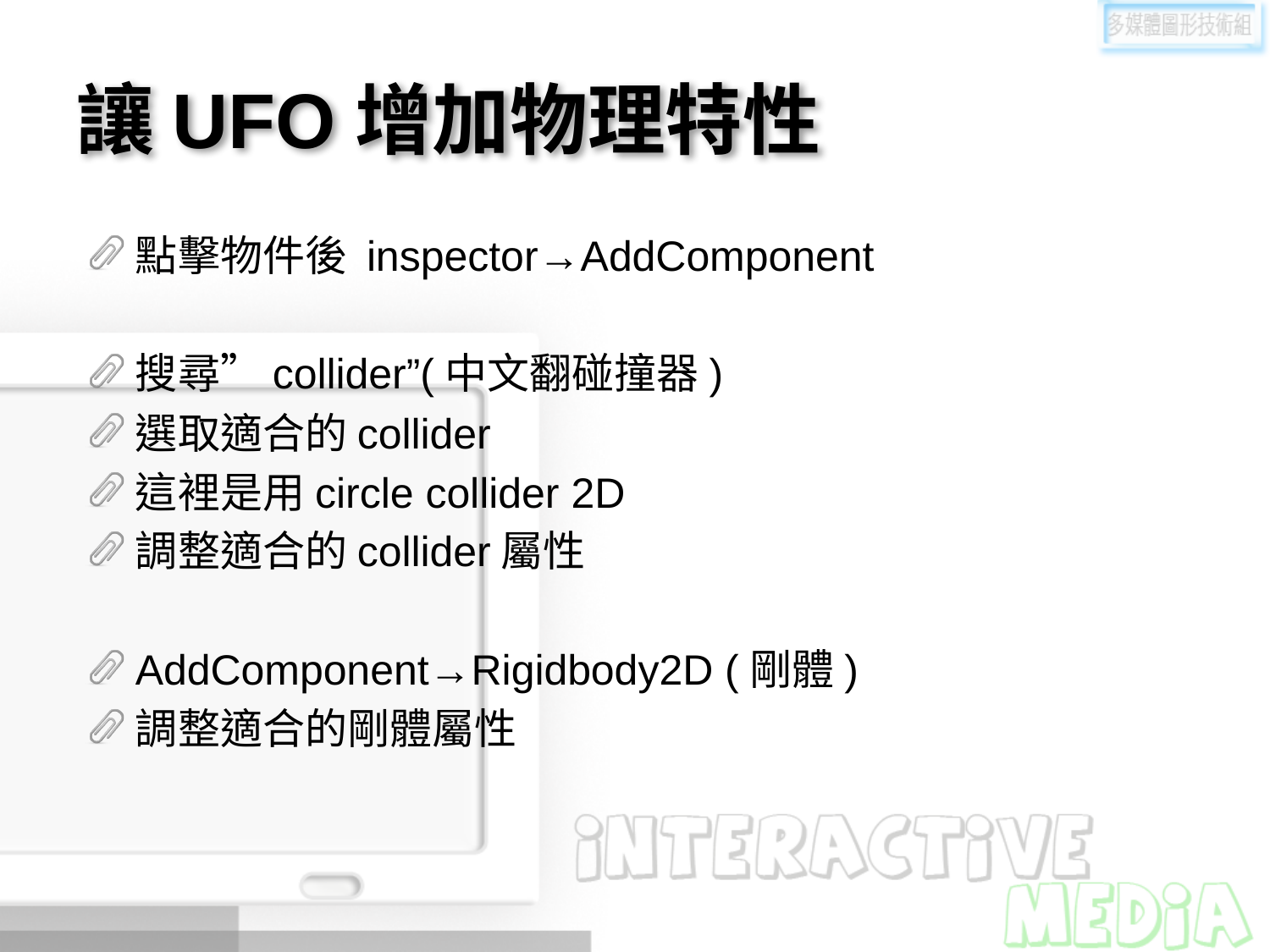

# 讓UFO增加物理特性
點擊物件後 inspector→AddComponent

搜尋”collider”(中文翻碰撞器)
選取適合的collider
這裡是用circle collider 2D
調整適合的collider屬性

AddComponent→Rigidbody2D (剛體)
調整適合的剛體屬性